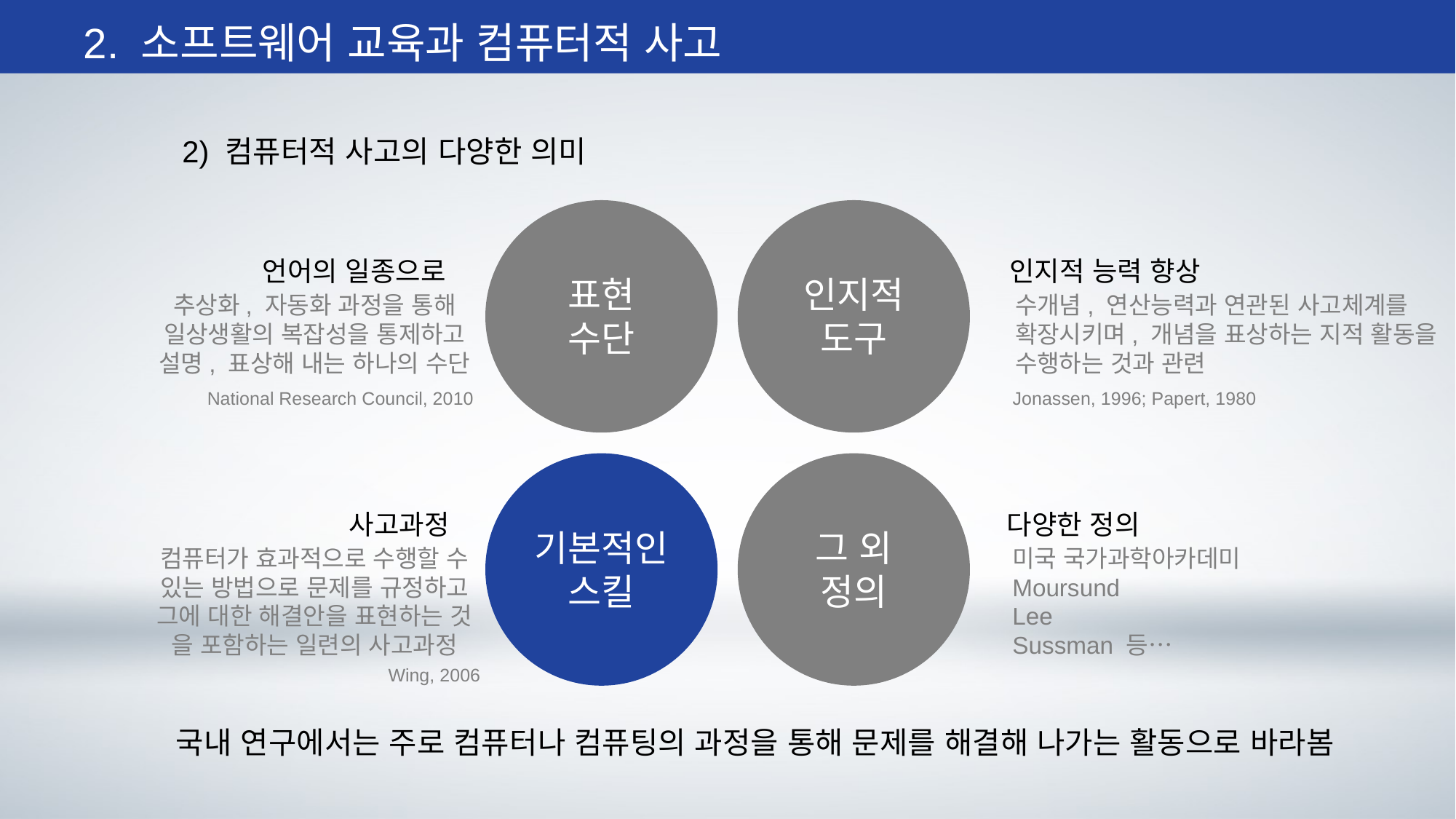

2. 소프트웨어 교육과 컴퓨터적 사고
2) 컴퓨터적 사고의 다양한 의미

언어의 일종으로
추상화, 자동화 과정을 통해
일상생활의 복잡성을 통제하고
설명, 표상해 내는 하나의 수단
인지적 능력 향상
수개념, 연산능력과 연관된 사고체계를
확장시키며, 개념을 표상하는 지적 활동을
수행하는 것과 관련
표현
수단
인지적
도구
Jonassen, 1996; Papert, 1980
National Research Council, 2010

사고과정
컴퓨터가 효과적으로 수행할 수
있는 방법으로 문제를 규정하고
그에 대한 해결안을 표현하는 것
을 포함하는 일련의 사고과정
다양한 정의
미국 국가과학아카데미
Moursund
Lee
Sussman 등…

기본적인
스킬
그 외
정의
Wing, 2006
국내 연구에서는 주로 컴퓨터나 컴퓨팅의 과정을 통해 문제를 해결해 나가는 활동으로 바라봄